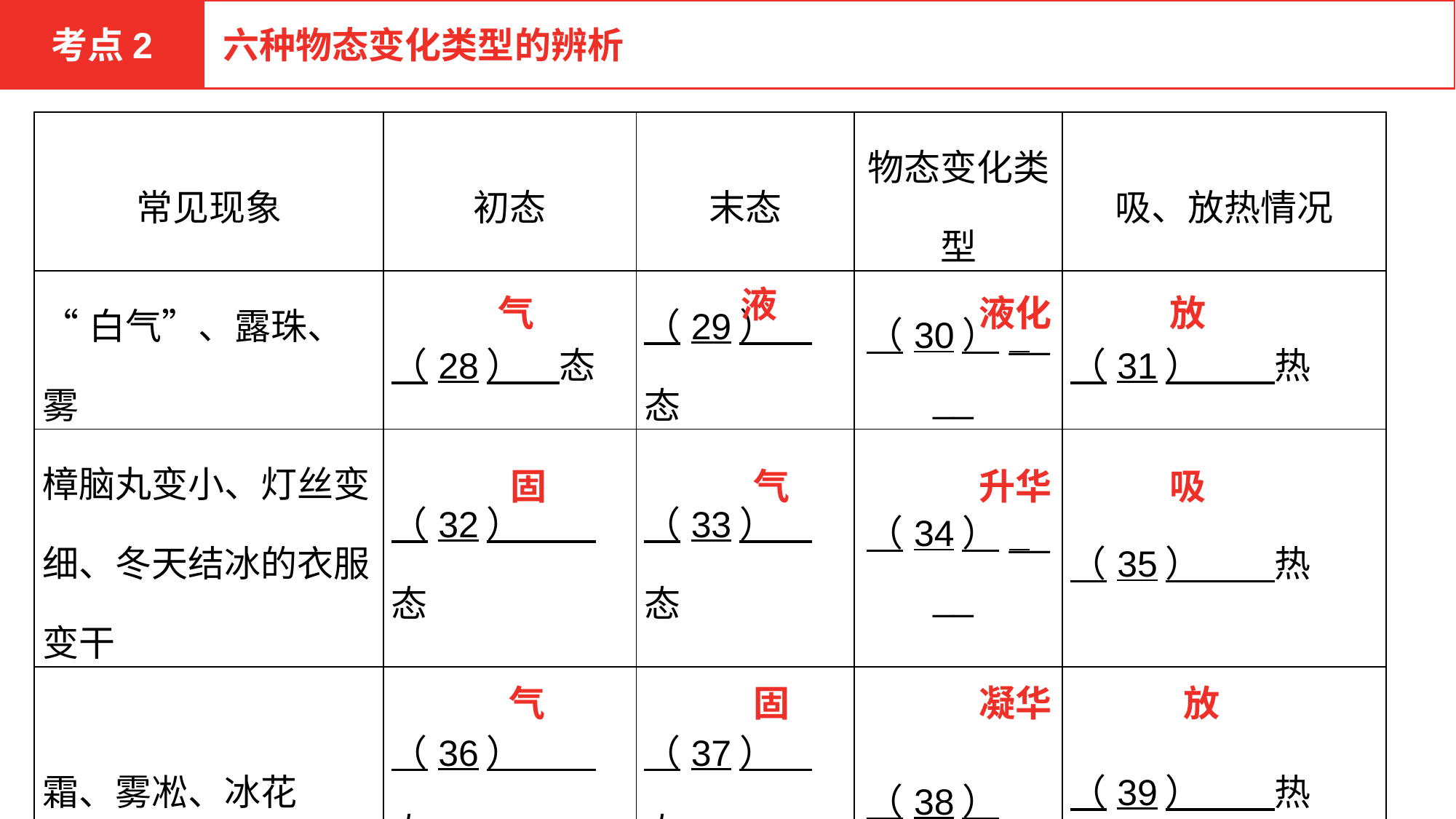

考点2
六种物态变化类型的辨析
| 常见现象 | 初态 | 末态 | 物态变化类型 | 吸、放热情况 |
| --- | --- | --- | --- | --- |
| “白气”、露珠、雾 | （28）　态 | （29）　态 | （30）\_\_\_\_ | （31）　　热 |
| 樟脑丸变小、灯丝变细、冬天结冰的衣服变干 | （32）　　态 | （33）　态 | （34）\_\_\_\_ | （35）　　热 |
| 霜、雾凇、冰花 | （36）　　态 | （37）　态 | （38）\_\_\_ | （39）　　热 |
液
气
液化
放
固
气
升华
吸
气
固
凝华
放